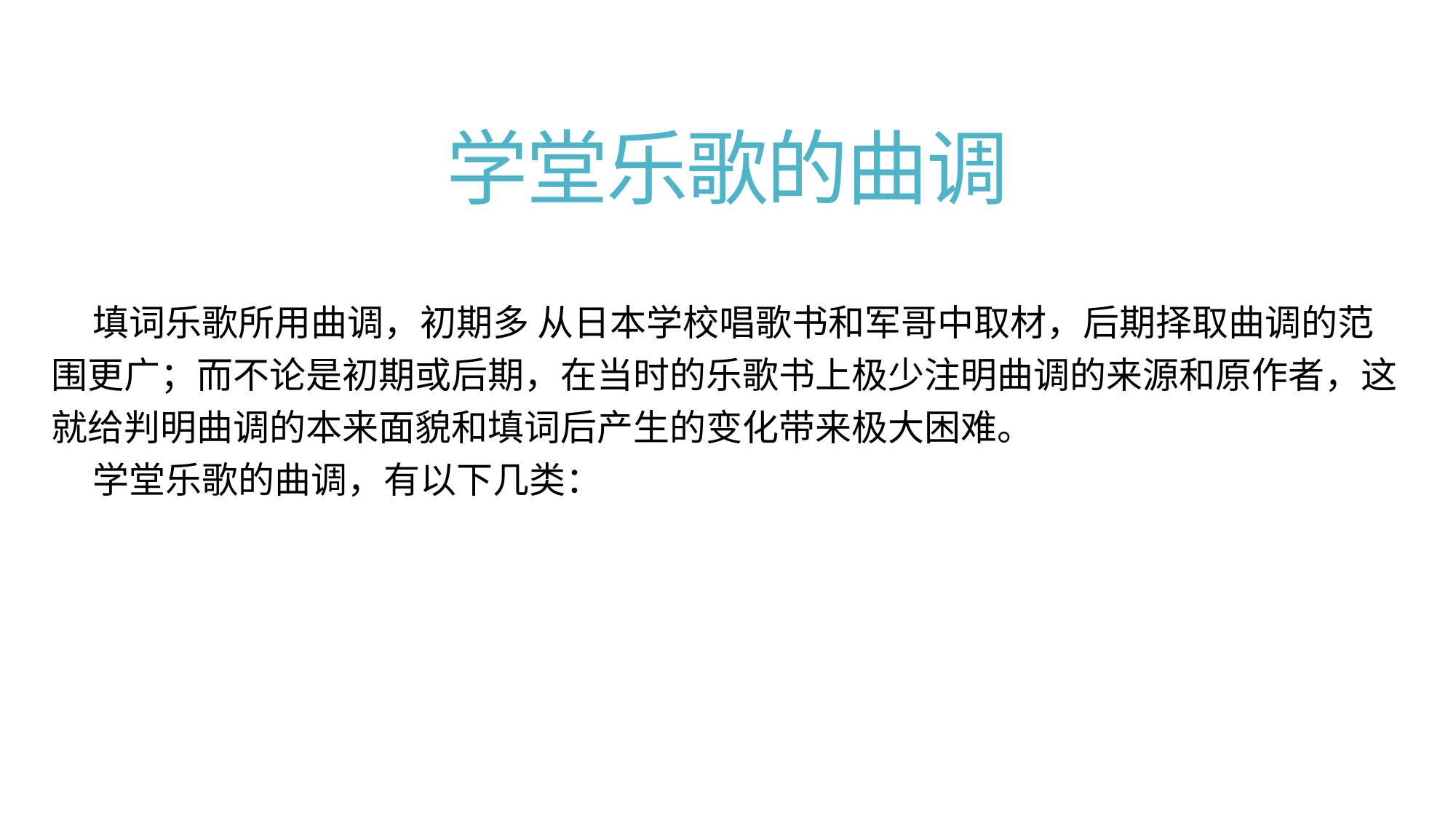

# 学堂乐歌的曲调
    填词乐歌所用曲调，初期多 从日本学校唱歌书和军哥中取材，后期择取曲调的范围更广；而不论是初期或后期，在当时的乐歌书上极少注明曲调的来源和原作者，这就给判明曲调的本来面貌和填词后产生的变化带来极大困难。
    学堂乐歌的曲调，有以下几类：